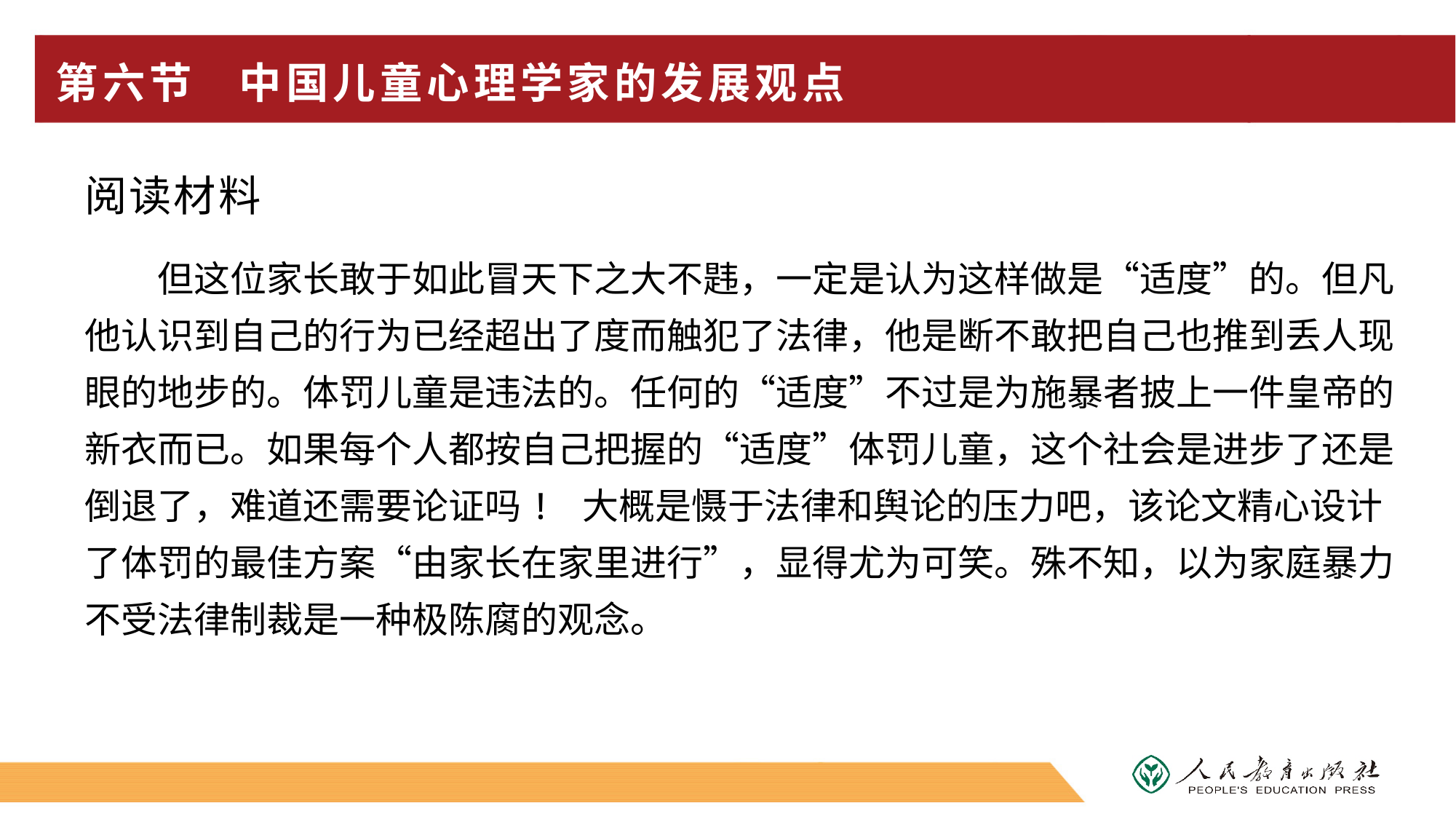

# 第六节   中国儿童心理学家的发展观点
阅读材料
但这位家长敢于如此冒天下之大不韪，一定是认为这样做是“适度”的。但凡他认识到自己的行为已经超出了度而触犯了法律，他是断不敢把自己也推到丢人现眼的地步的。体罚儿童是违法的。任何的“适度”不过是为施暴者披上一件皇帝的新衣而已。如果每个人都按自己把握的“适度”体罚儿童，这个社会是进步了还是倒退了，难道还需要论证吗! 大概是慑于法律和舆论的压力吧，该论文精心设计了体罚的最佳方案“由家长在家里进行”，显得尤为可笑。殊不知，以为家庭暴力不受法律制裁是一种极陈腐的观念。